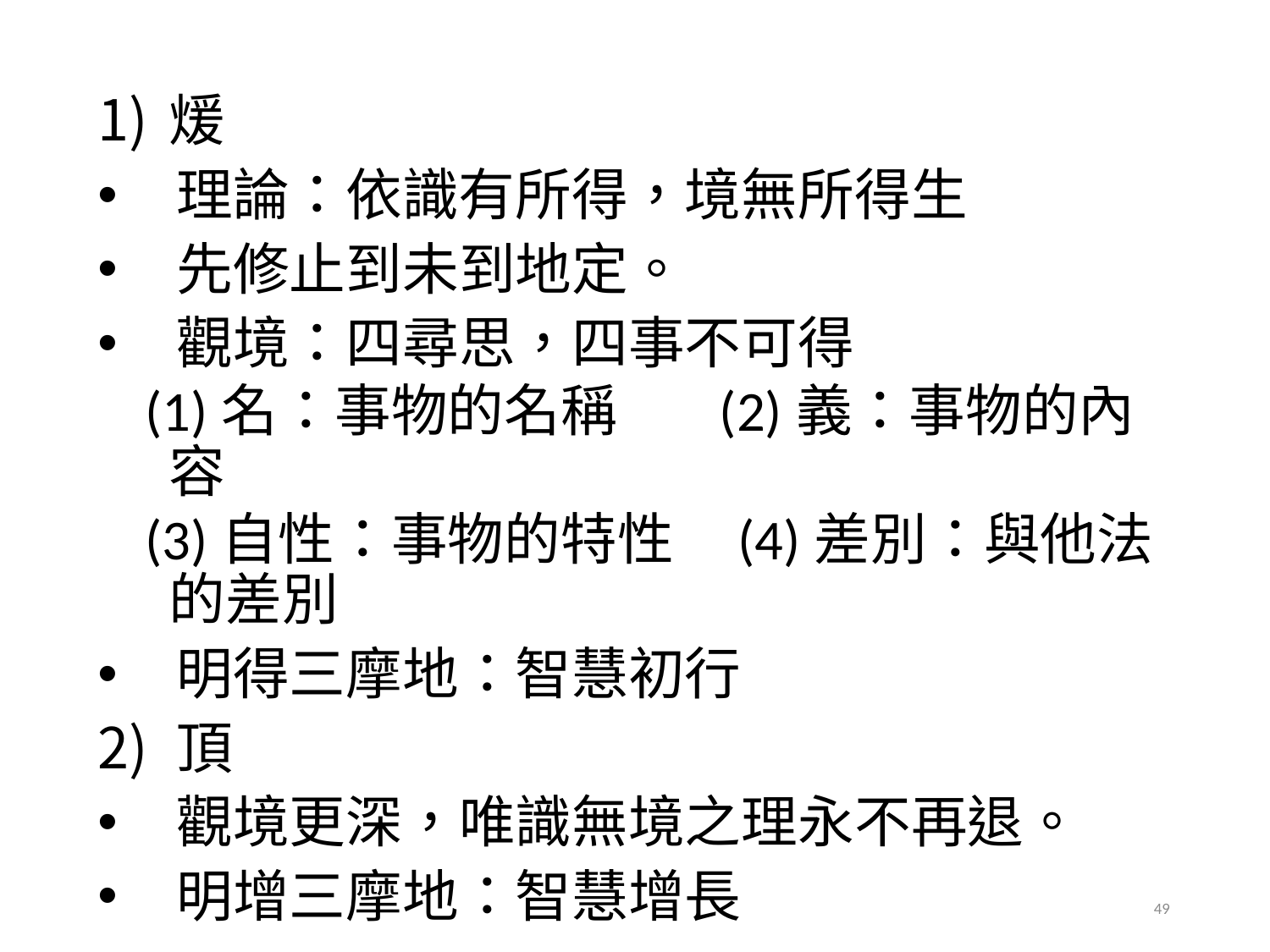

煖
理論：依識有所得，境無所得生
先修止到未到地定。
觀境：四尋思，四事不可得
(1)名：事物的名稱       (2)義：事物的內容
(3)自性：事物的特性    (4)差別：與他法的差別
明得三摩地：智慧初行
頂
觀境更深，唯識無境之理永不再退。
明增三摩地：智慧增長

49